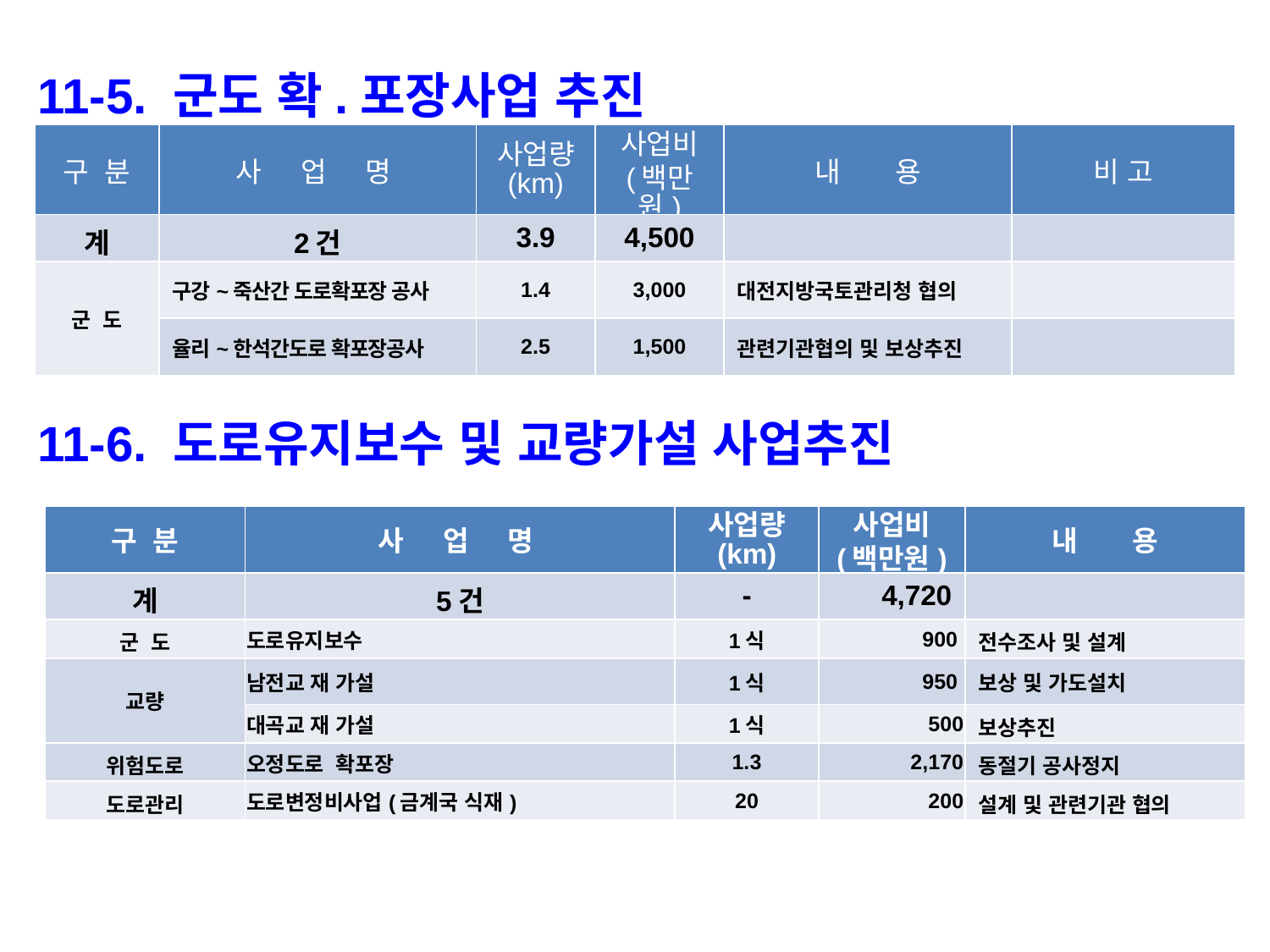

11-5. 군도 확.포장사업 추진

| 구 분 | 사 업 명 | 사업량 (km) | 사업비 (백만원) | 내 용 | 비 고 |
| --- | --- | --- | --- | --- | --- |
| 계 | 2건 | 3.9 | 4,500 |  |  |
| 군 도 | 구강~죽산간 도로확포장 공사 | 1.4 | 3,000 | 대전지방국토관리청 협의 |  |
|  | 율리~한석간도로 확포장공사 | 2.5 | 1,500 | 관련기관협의 및 보상추진 |  |
11-6. 도로유지보수 및 교량가설 사업추진

| 구 분 | 사 업 명 | 사업량 (km) | 사업비 (백만원) | 내 용 |
| --- | --- | --- | --- | --- |
| 계 | 5건 | - | 4,720 |  |
| 군 도 | 도로유지보수 | 1식 | 900 | 전수조사 및 설계 |
| 교량 | 남전교 재 가설 | 1식 | 950 | 보상 및 가도설치 |
|  | 대곡교 재 가설 | 1식 | 500 | 보상추진 |
| 위험도로 | 오정도로 확포장 | 1.3 | 2,170 | 동절기 공사정지 |
| 도로관리 | 도로변정비사업(금계국 식재) | 20 | 200 | 설계 및 관련기관 협의 |